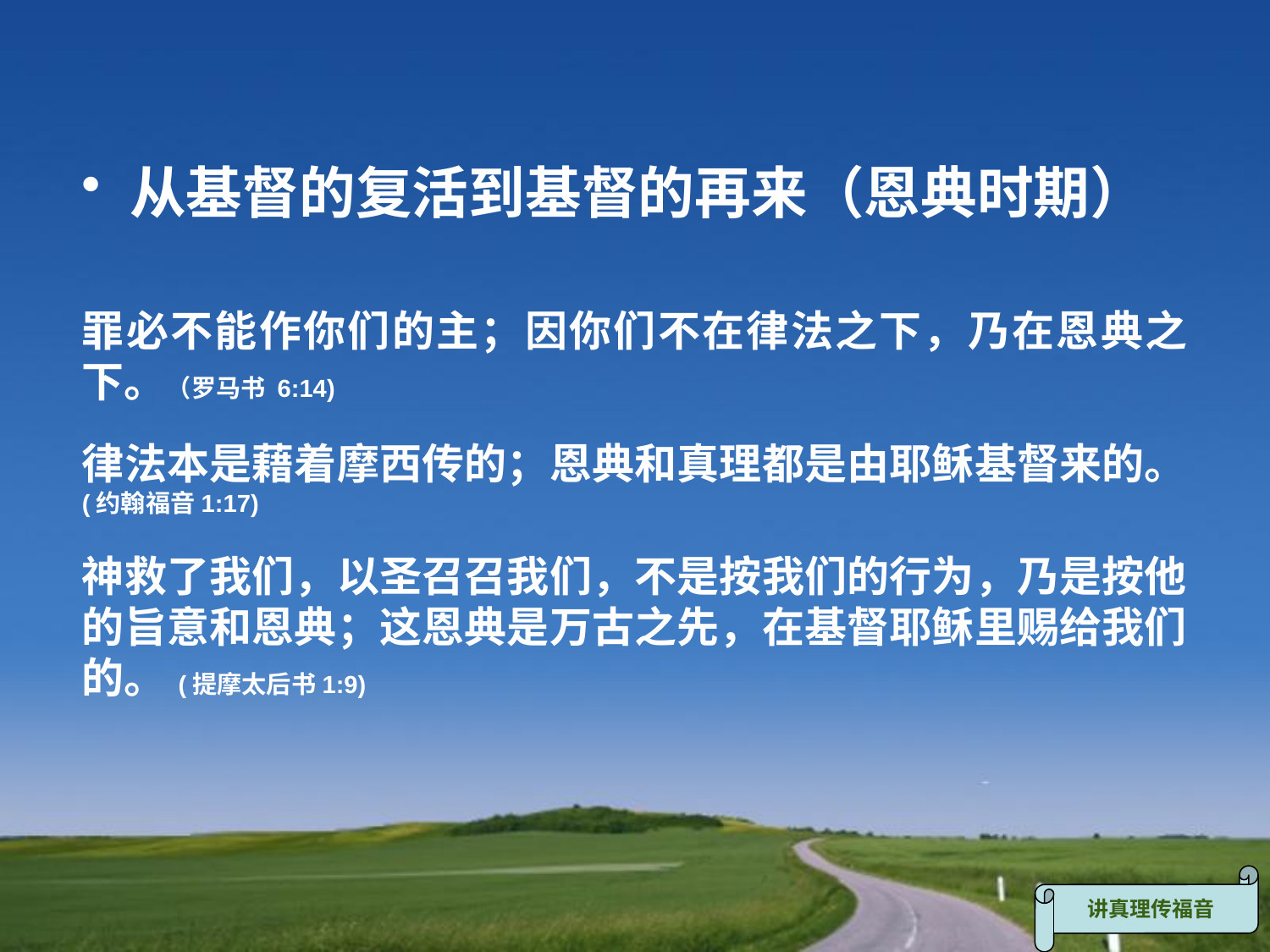

# 从基督的复活到基督的再来（恩典时期）

罪必不能作你们的主；因你们不在律法之下，乃在恩典之下。（罗马书 6:14)
律法本是藉着摩西传的；恩典和真理都是由耶稣基督来的。 (约翰福音1:17)
神救了我们，以圣召召我们，不是按我们的行为，乃是按他的旨意和恩典；这恩典是万古之先，在基督耶稣里赐给我们的。 (提摩太后书1:9)
讲真理传福音